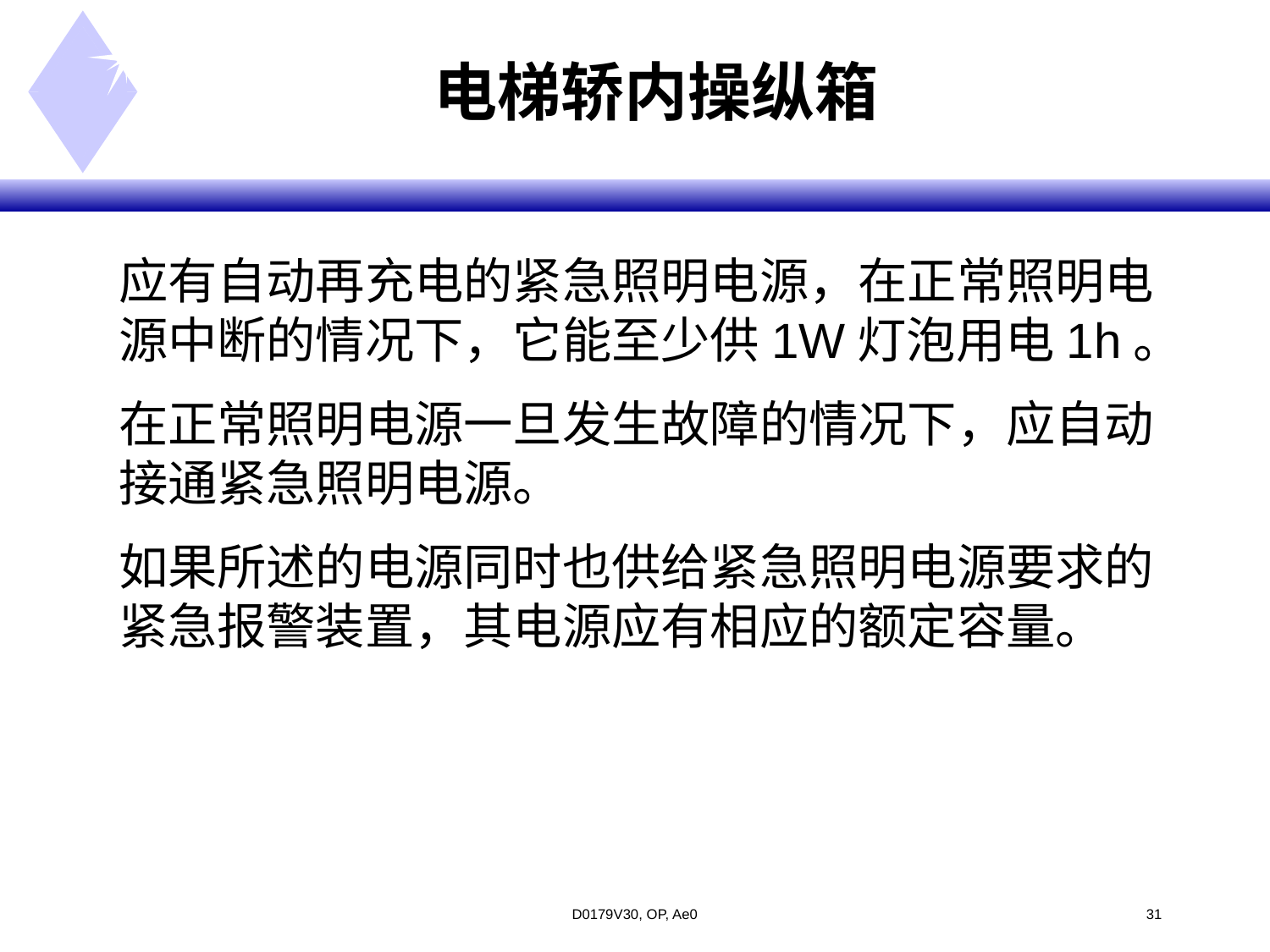

# 电梯轿内操纵箱
应有自动再充电的紧急照明电源，在正常照明电源中断的情况下，它能至少供1W灯泡用电1h。
在正常照明电源一旦发生故障的情况下，应自动接通紧急照明电源。
如果所述的电源同时也供给紧急照明电源要求的紧急报警装置，其电源应有相应的额定容量。
D0179V30, OP, Ae0
31